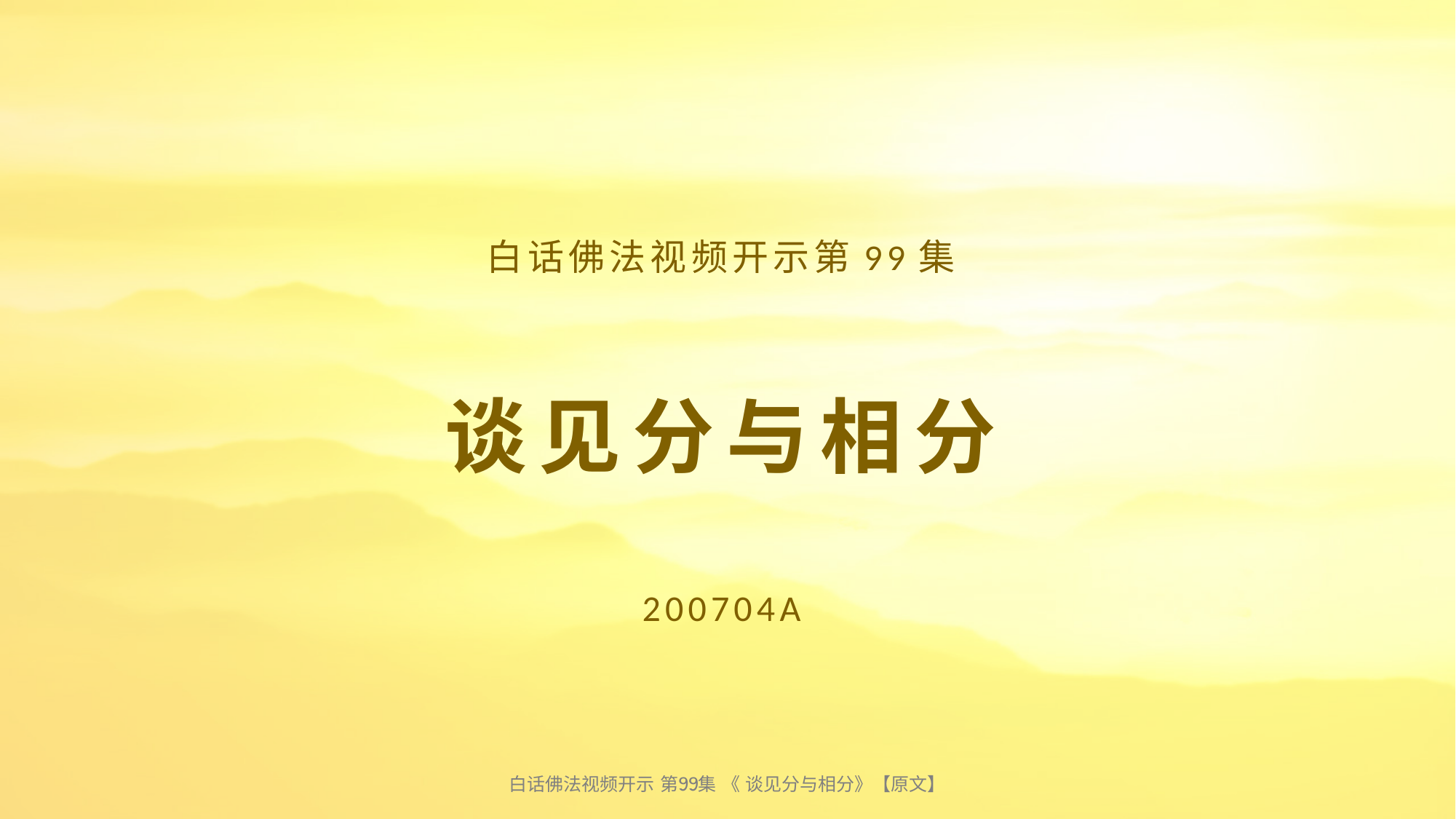

白话佛法视频开示第99集
# 谈见分与相分
200704A
白话佛法视频开示 第99集 《 谈见分与相分》【原文】